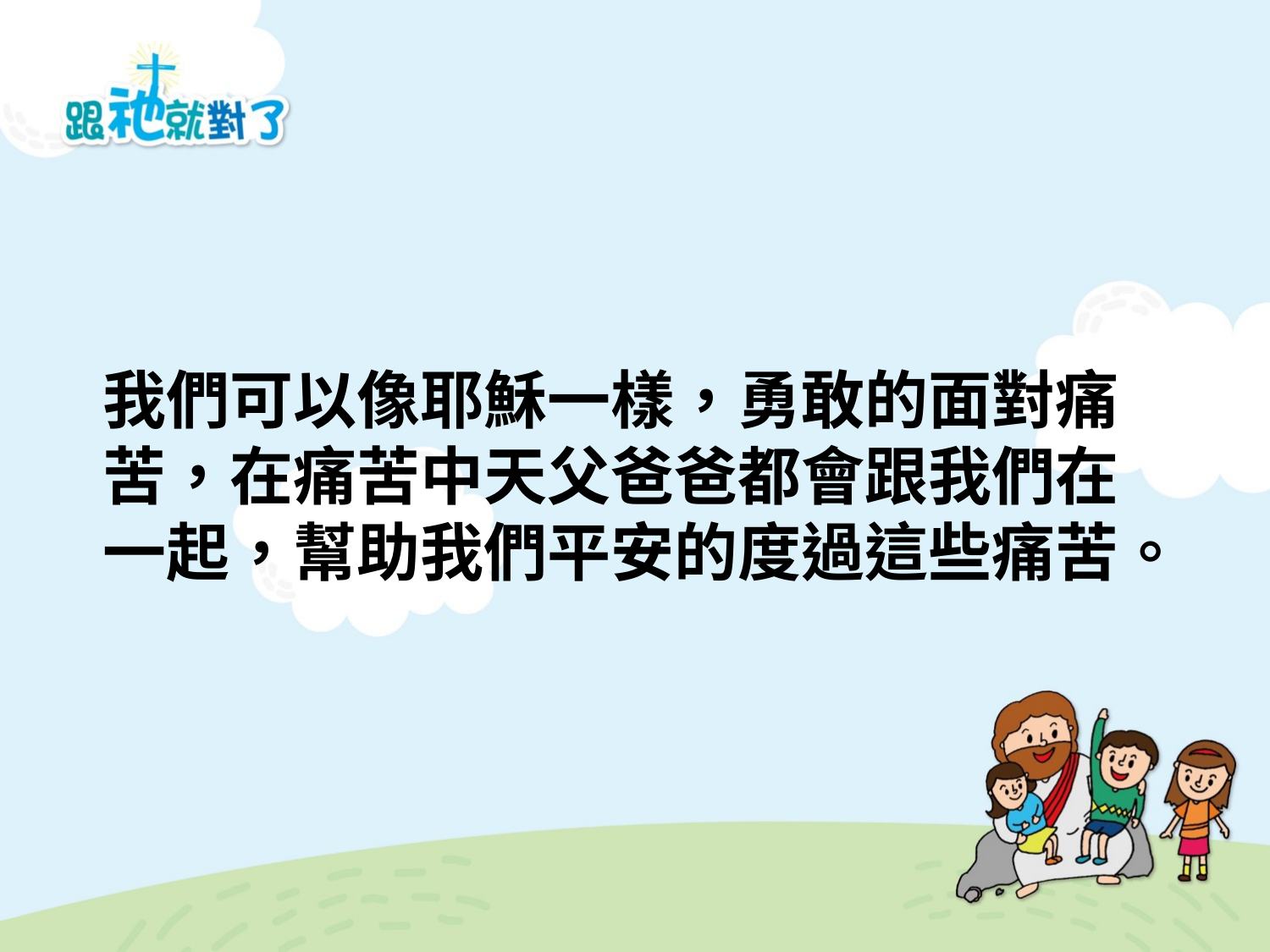

我們可以像耶穌一樣，勇敢的面對痛苦，在痛苦中天父爸爸都會跟我們在一起，幫助我們平安的度過這些痛苦。